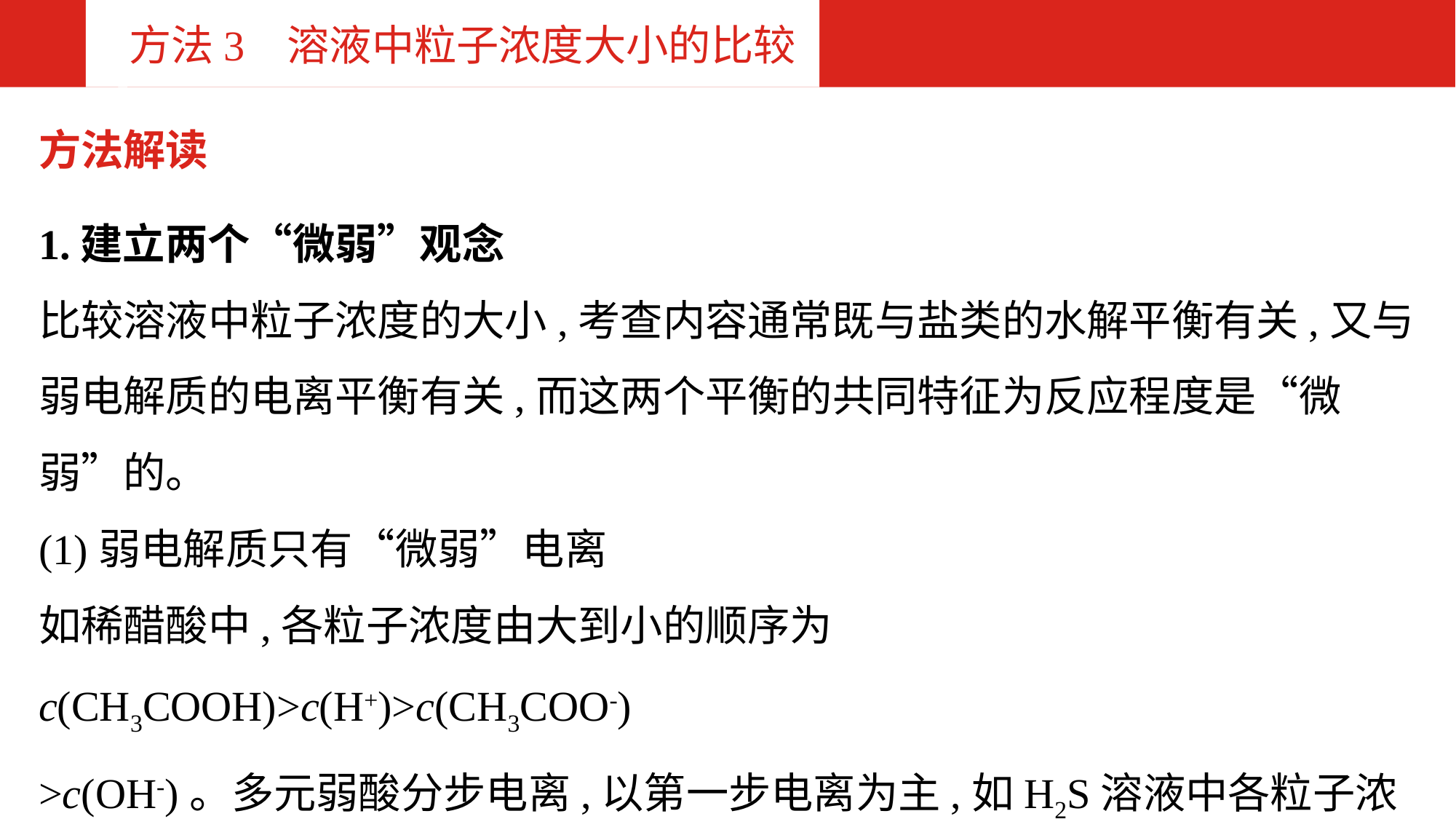

方法3   溶液中粒子浓度大小的比较

方法解读
1.建立两个“微弱”观念
比较溶液中粒子浓度的大小,考查内容通常既与盐类的水解平衡有关,又与弱电解质的电离平衡有关,而这两个平衡的共同特征为反应程度是“微弱”的。
(1)弱电解质只有“微弱”电离
如稀醋酸中,各粒子浓度由大到小的顺序为 c(CH3COOH)>c(H+)>c(CH3COO-)
>c(OH-)。多元弱酸分步电离,以第一步电离为主,如H2S溶液中各粒子浓度由大到小的顺序为c(H2S)>c(H+)>c(HS-)>c(S2-)>c(OH-)。